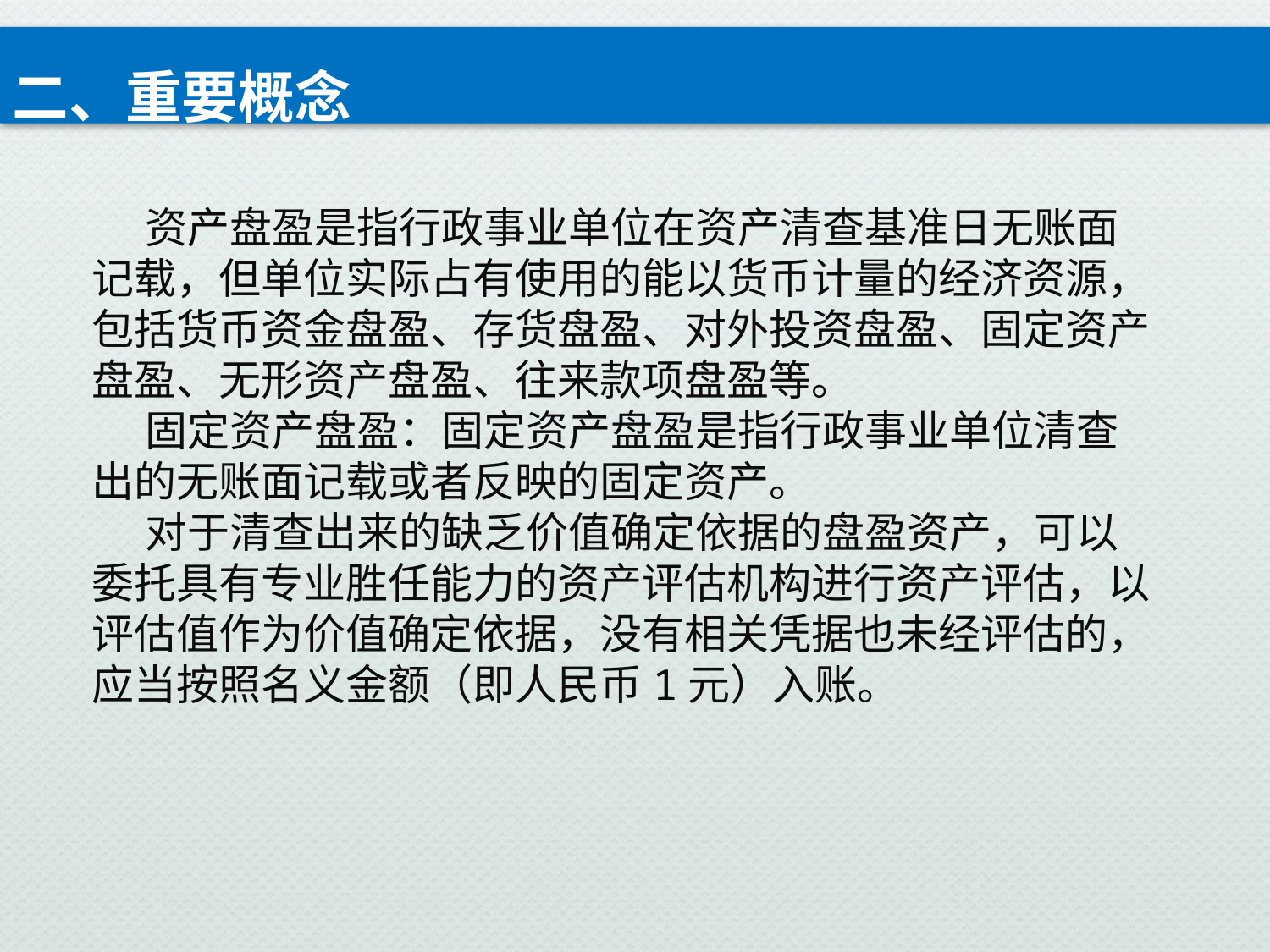

二、重要概念

资产盘盈是指行政事业单位在资产清查基准日无账面记载，但单位实际占有使用的能以货币计量的经济资源，包括货币资金盘盈、存货盘盈、对外投资盘盈、固定资产盘盈、无形资产盘盈、往来款项盘盈等。
固定资产盘盈：固定资产盘盈是指行政事业单位清查出的无账面记载或者反映的固定资产。
对于清查出来的缺乏价值确定依据的盘盈资产，可以委托具有专业胜任能力的资产评估机构进行资产评估，以评估值作为价值确定依据，没有相关凭据也未经评估的，应当按照名义金额（即人民币1元）入账。